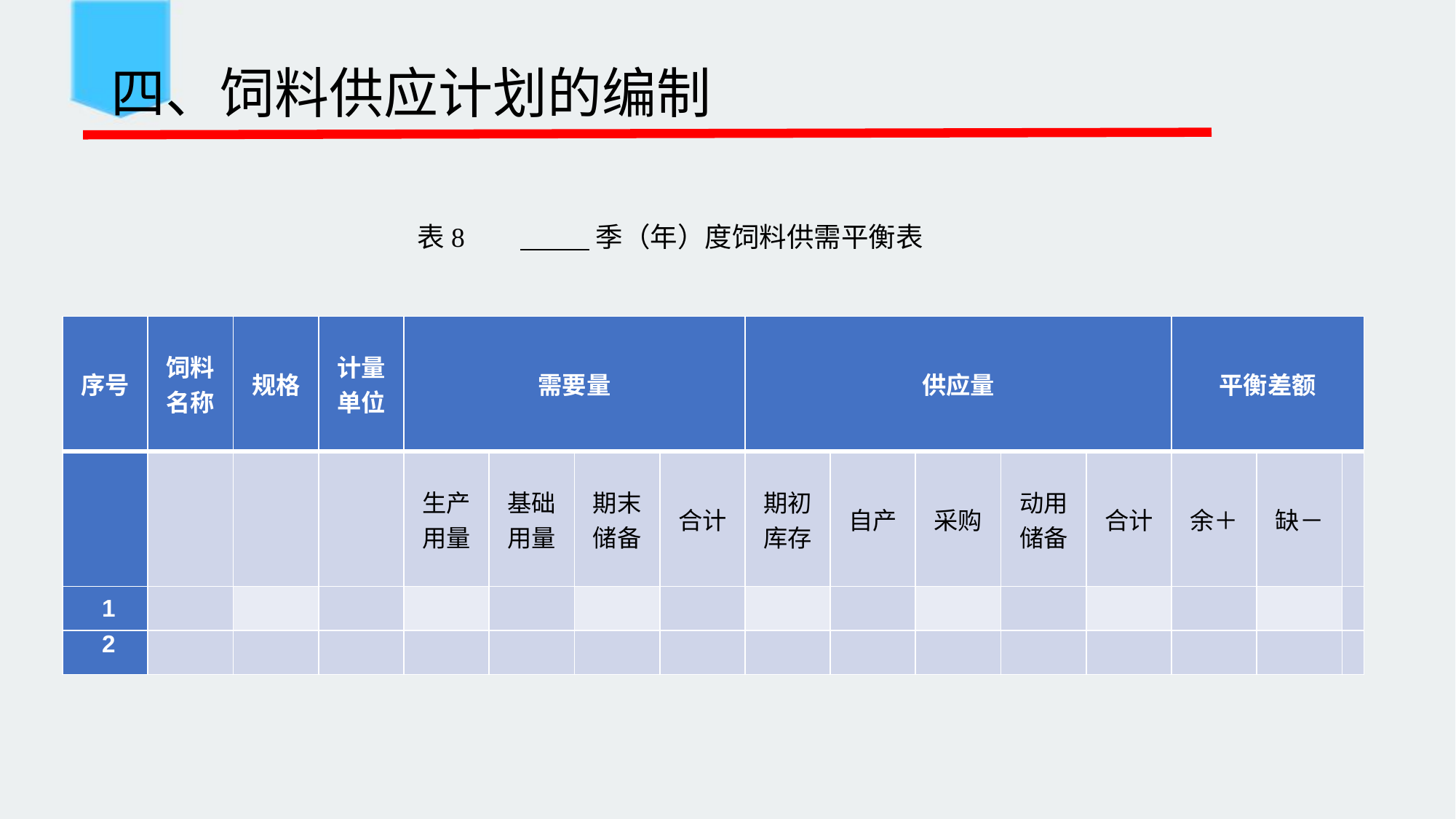

# 四、饲料供应计划的编制
表8                  季（年）度饲料供需平衡表
| 序号 | 饲料名称 | 规格 | 计量单位 | 需要量 |  |  |  | 供应量 |  |  |  |  | 平衡差额 |  |  |
| --- | --- | --- | --- | --- | --- | --- | --- | --- | --- | --- | --- | --- | --- | --- | --- |
|  |  |  |  | 生产用量 | 基础用量 | 期末储备 | 合计 | 期初库存 | 自产 | 采购 | 动用储备 | 合计 | 余＋ | 缺－ |  |
| 1 |  |  |  |  |  |  |  |  |  |  |  |  |  |  |  |
| 2 |  |  |  |  |  |  |  |  |  |  |  |  |  |  |  |